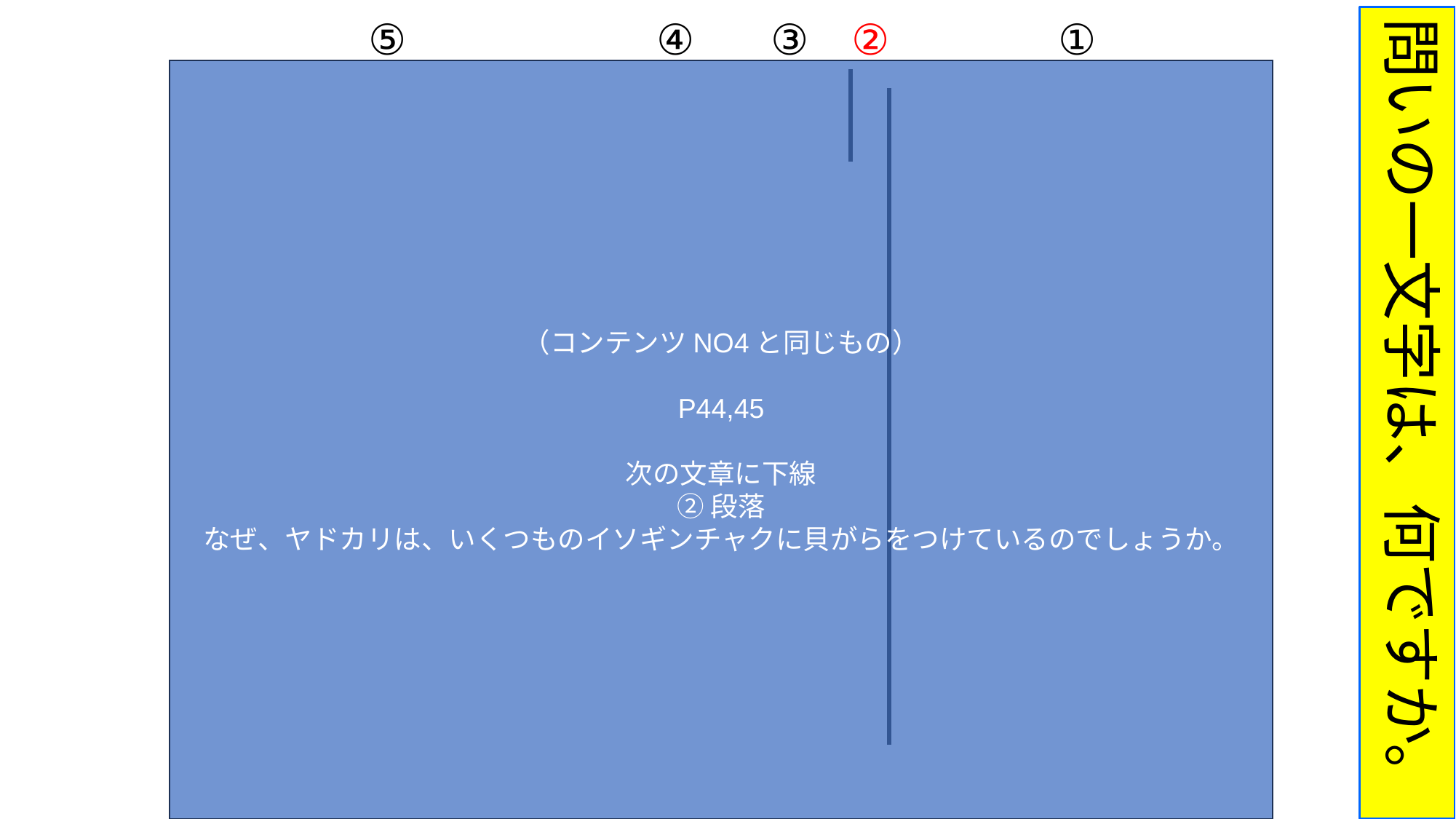

⑤
④
③
②
①
問いの一文字は、何ですか。
（コンテンツNO4と同じもの）

P44,45

次の文章に下線
②段落
なぜ、ヤドカリは、いくつものイソギンチャクに貝がらをつけているのでしょうか。